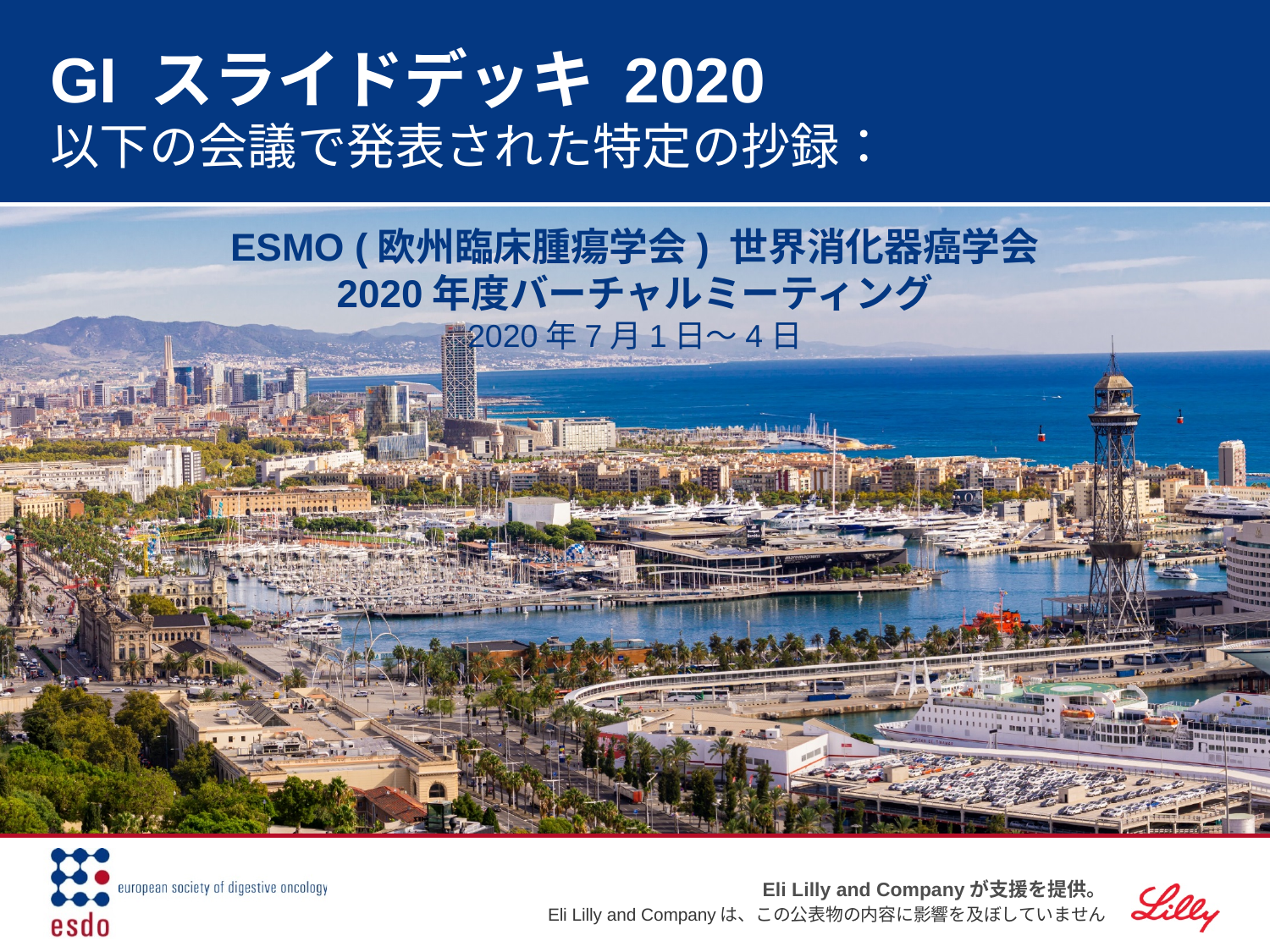

# GI スライドデッキ 2020 以下の会議で発表された特定の抄録：
ESMO (欧州臨床腫瘍学会) 世界消化器癌学会
2020年度バーチャルミーティング
2020年7月1日～4日
Eli Lilly and Companyが支援を提供。
 Eli Lilly and Companyは、この公表物の内容に影響を及ぼしていません